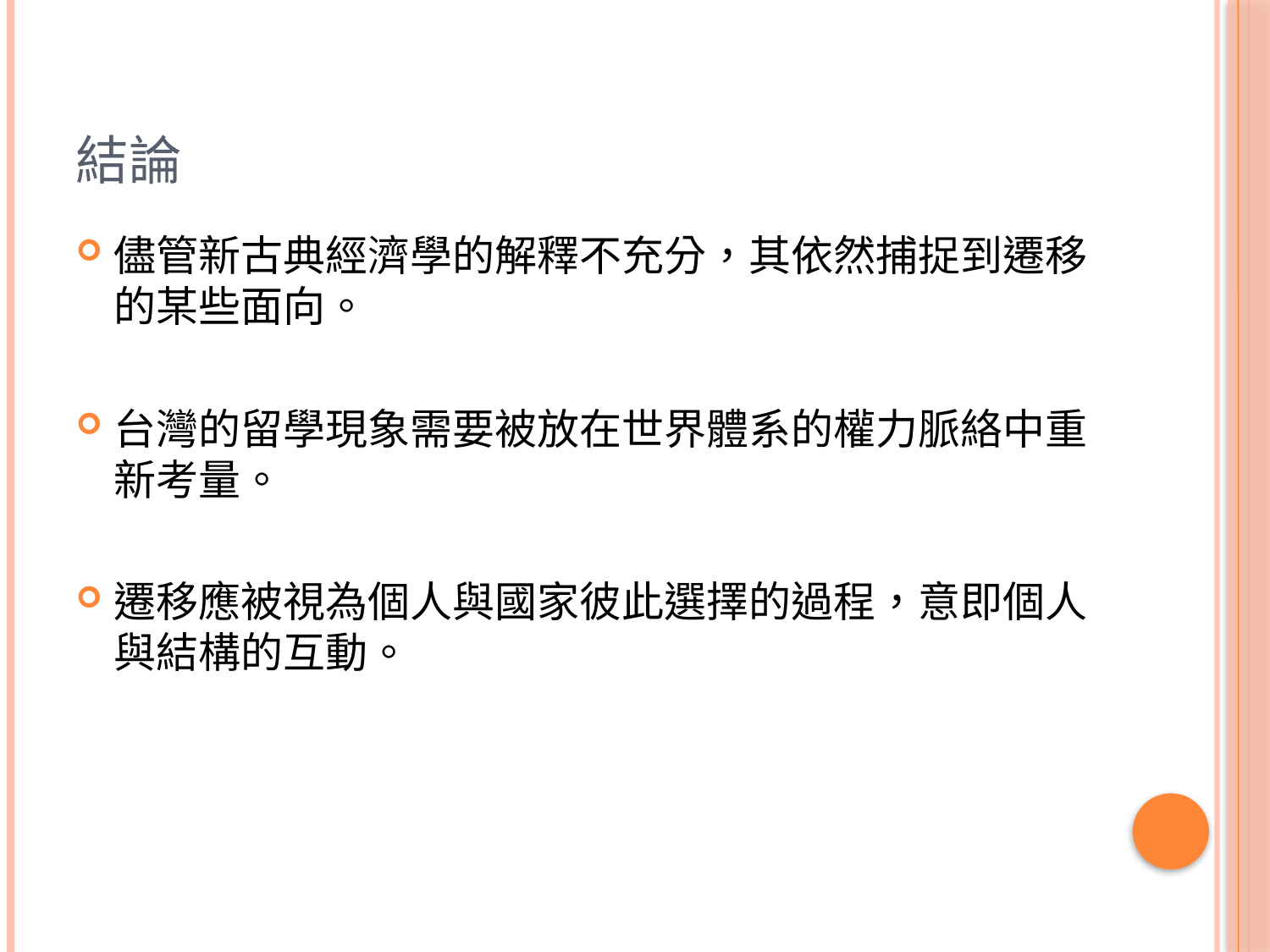

# 結論
儘管新古典經濟學的解釋不充分，其依然捕捉到遷移的某些面向。

台灣的留學現象需要被放在世界體系的權力脈絡中重新考量。

遷移應被視為個人與國家彼此選擇的過程，意即個人與結構的互動。